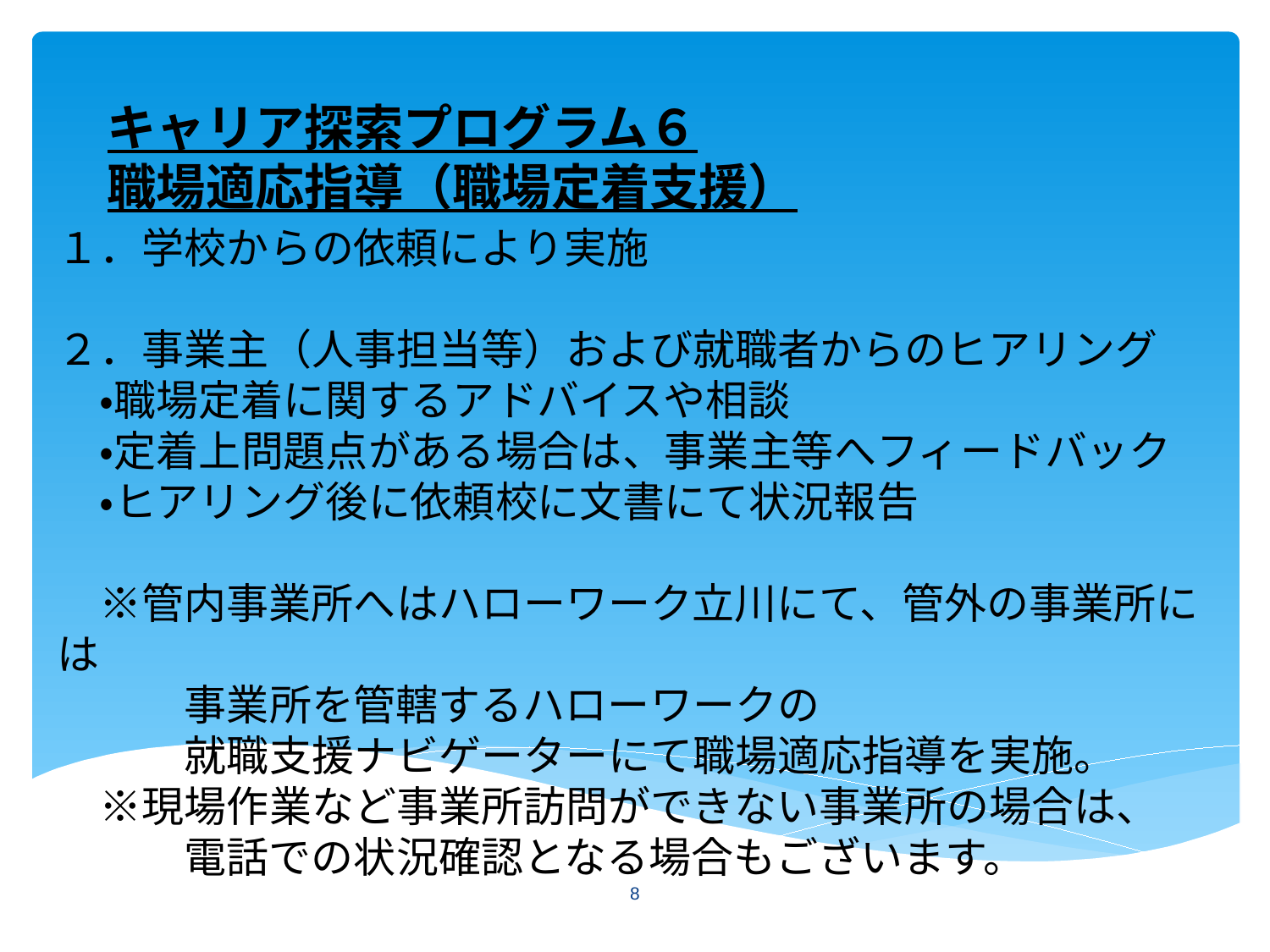

キャリア探索プログラム６
職場適応指導（職場定着支援）
１．学校からの依頼により実施

２．事業主（人事担当等）および就職者からのヒアリング
　・職場定着に関するアドバイスや相談
　・定着上問題点がある場合は、事業主等へフィードバック
　・ヒアリング後に依頼校に文書にて状況報告

　※管内事業所へはハローワーク立川にて、管外の事業所には
　　　事業所を管轄するハローワークの
　　　就職支援ナビゲーターにて職場適応指導を実施。
　※現場作業など事業所訪問ができない事業所の場合は、
　　　電話での状況確認となる場合もございます。
8